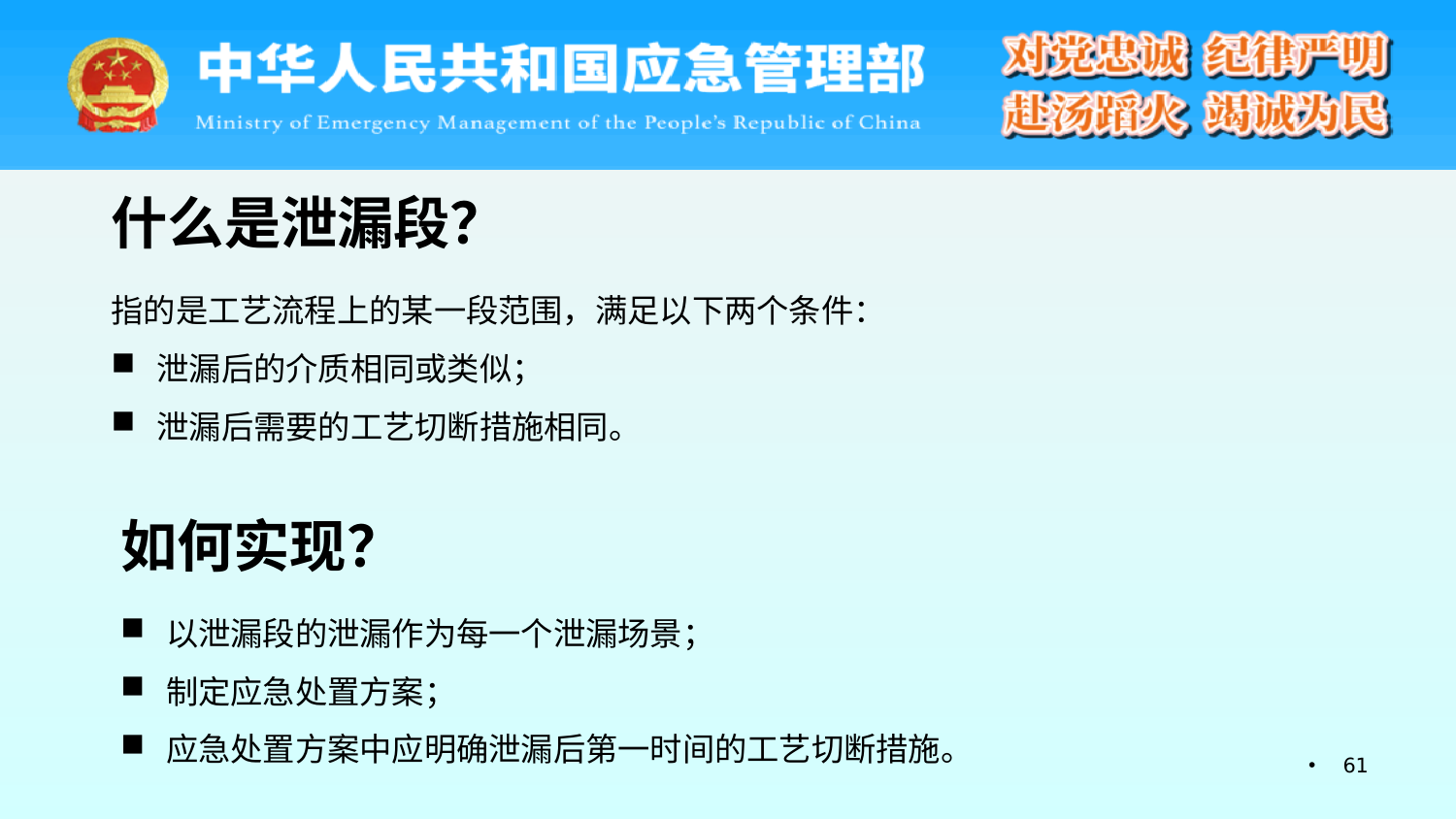

什么是泄漏段？
指的是工艺流程上的某一段范围，满足以下两个条件：
泄漏后的介质相同或类似；
泄漏后需要的工艺切断措施相同。
如何实现？
以泄漏段的泄漏作为每一个泄漏场景；
制定应急处置方案；
应急处置方案中应明确泄漏后第一时间的工艺切断措施。
61